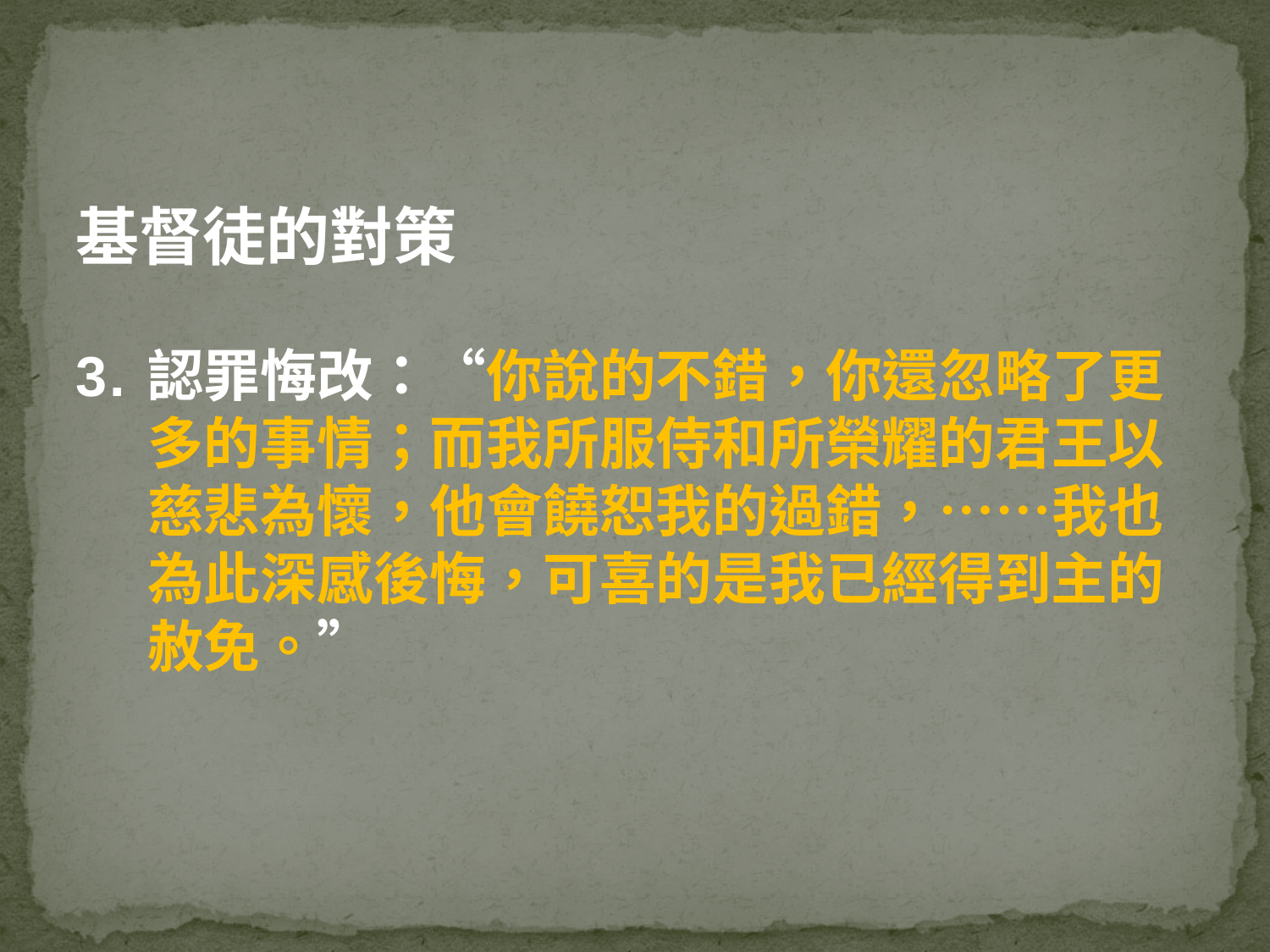

基督徒的對策

認罪悔改：“你說的不錯，你還忽略了更多的事情；而我所服侍和所榮耀的君王以慈悲為懷，他會饒恕我的過錯，⋯⋯我也為此深感後悔，可喜的是我已經得到主的赦免。”